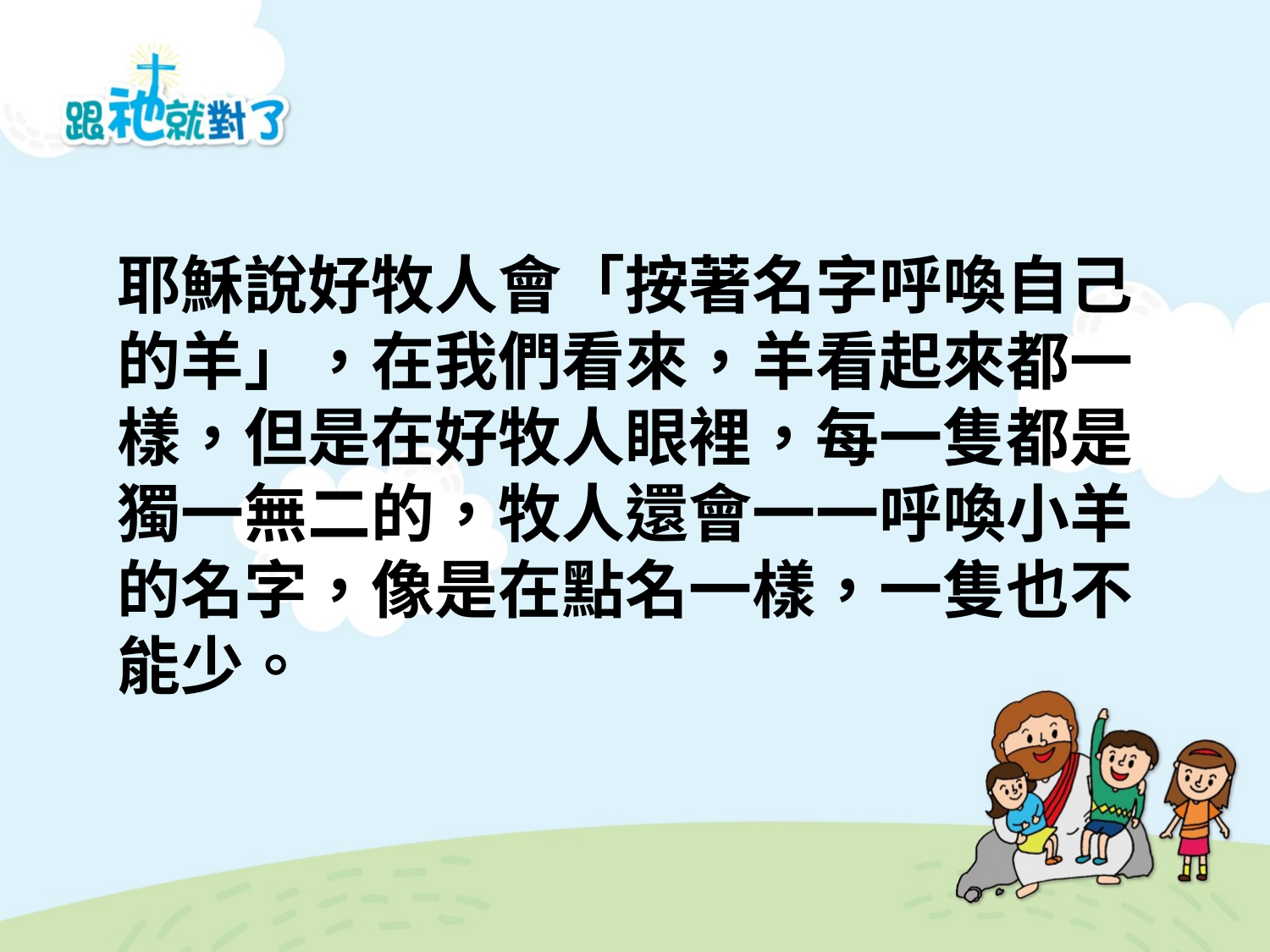

耶穌說好牧人會「按著名字呼喚自己的羊」，在我們看來，羊看起來都一樣，但是在好牧人眼裡，每一隻都是獨一無二的，牧人還會一一呼喚小羊的名字，像是在點名一樣，一隻也不能少。